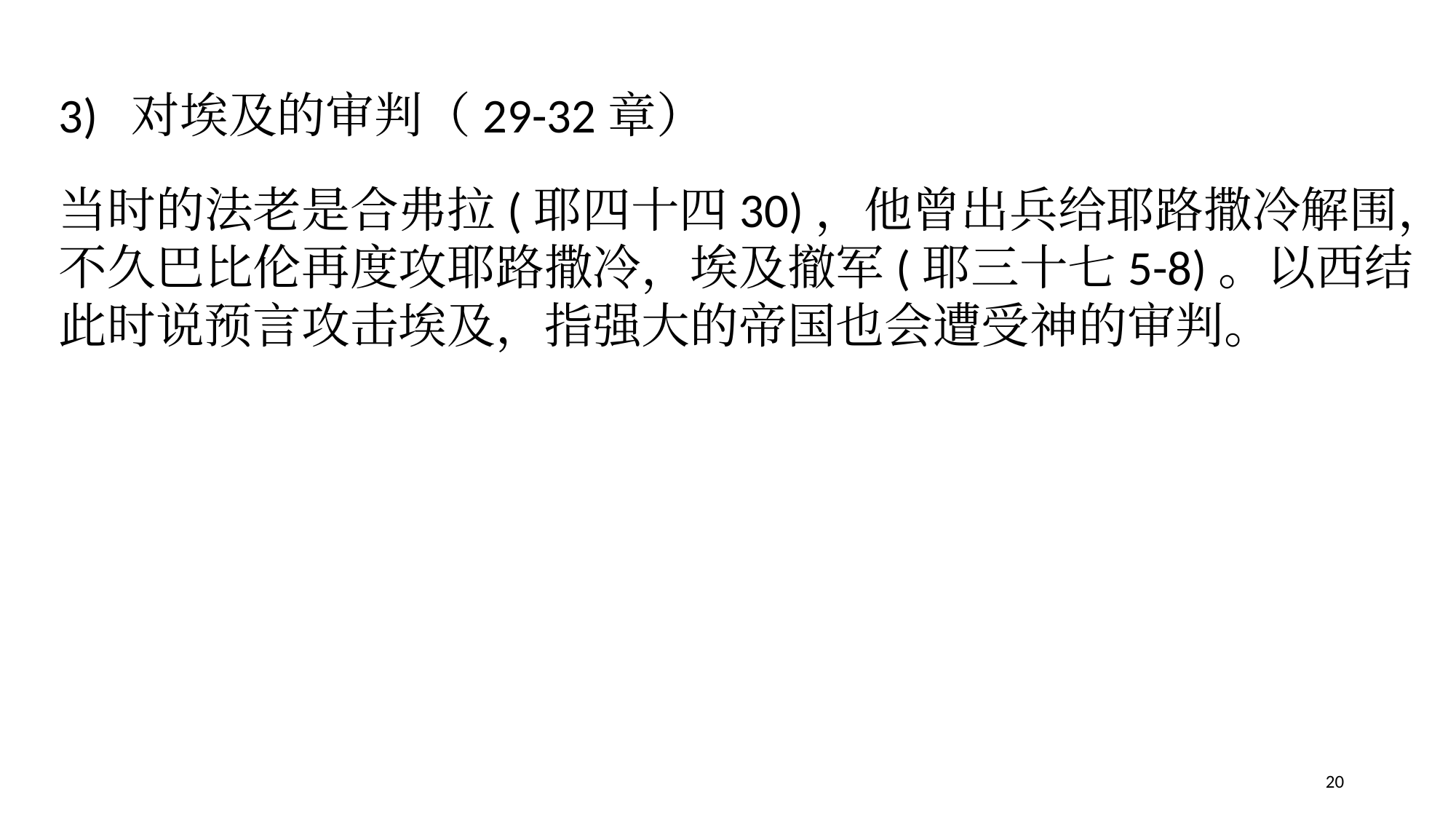

3)  对埃及的审判（29-32章）
当时的法老是合弗拉(耶四十四30)，他曾出兵给耶路撒冷解围，不久巴比伦再度攻耶路撒冷，埃及撤军(耶三十七5-8)。以西结此时说预言攻击埃及，指强大的帝国也会遭受神的审判。

20